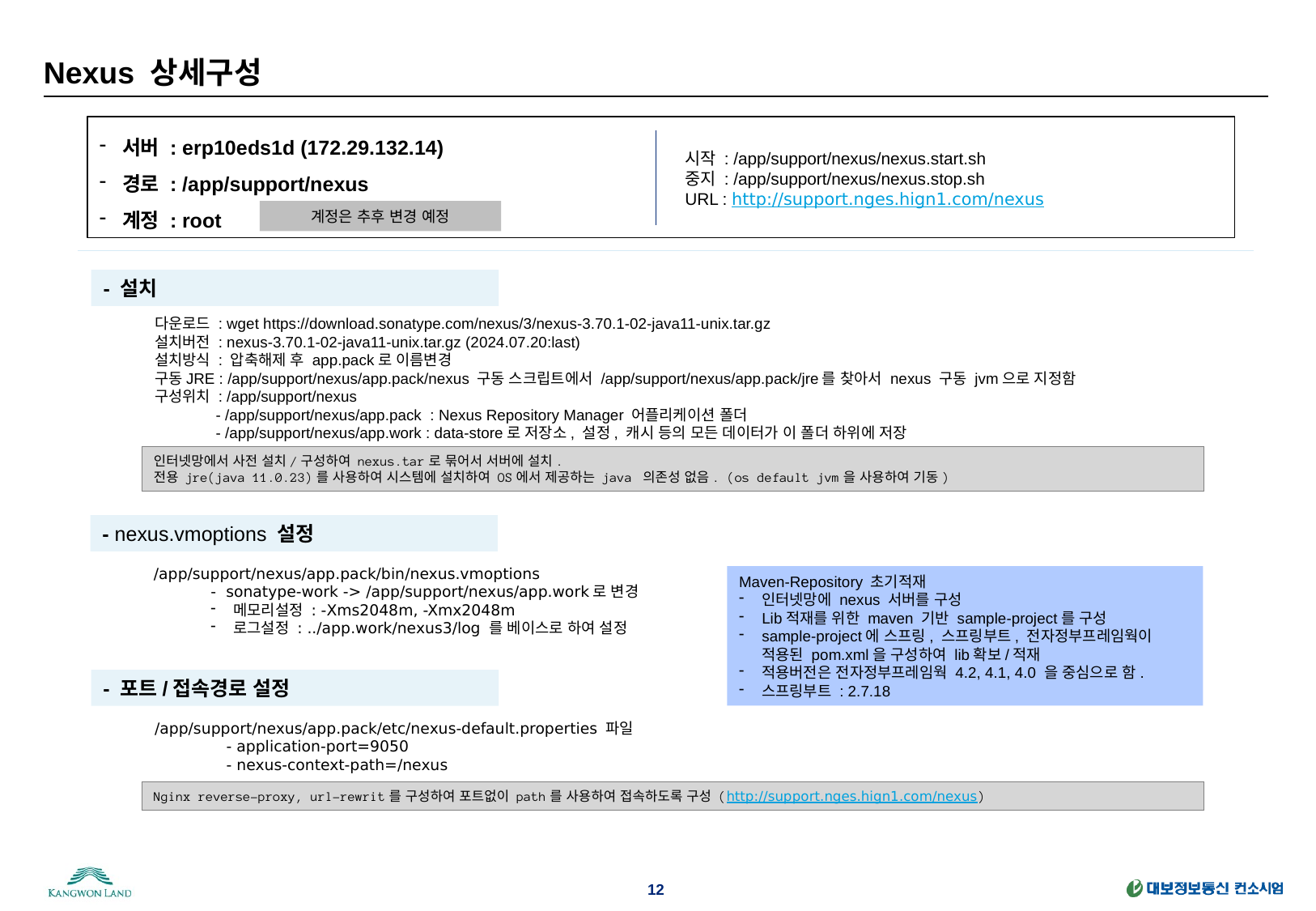

# Nexus 상세구성
서버 : erp10eds1d (172.29.132.14)
경로 : /app/support/nexus
계정 : root
시작 : /app/support/nexus/nexus.start.sh
중지 : /app/support/nexus/nexus.stop.sh
URL : http://support.nges.hign1.com/nexus
계정은 추후 변경 예정
- 설치
다운로드 : wget https://download.sonatype.com/nexus/3/nexus-3.70.1-02-java11-unix.tar.gz
설치버전 : nexus-3.70.1-02-java11-unix.tar.gz (2024.07.20:last)
설치방식 : 압축해제 후 app.pack로 이름변경
구동JRE : /app/support/nexus/app.pack/nexus 구동 스크립트에서 /app/support/nexus/app.pack/jre를 찾아서 nexus 구동 jvm으로 지정함
구성위치 : /app/support/nexus
 - /app/support/nexus/app.pack  : Nexus Repository Manager 어플리케이션 폴더
 - /app/support/nexus/app.work : data-store로 저장소, 설정, 캐시 등의 모든 데이터가 이 폴더 하위에 저장
인터넷망에서 사전 설치/구성하여 nexus.tar로 묶어서 서버에 설치.
전용 jre(java 11.0.23)를 사용하여 시스템에 설치하여 OS에서 제공하는 java 의존성 없음. (os default jvm을 사용하여 기동)
- nexus.vmoptions 설정
/app/support/nexus/app.pack/bin/nexus.vmoptions
-  sonatype-work -> /app/support/nexus/app.work로 변경
메모리설정 : -Xms2048m, -Xmx2048m
로그설정 : ../app.work/nexus3/log 를 베이스로 하여 설정
Maven-Repository 초기적재
인터넷망에 nexus 서버를 구성
Lib적재를 위한 maven 기반 sample-project를 구성
sample-project에 스프링, 스프링부트, 전자정부프레임웍이 적용된 pom.xml을 구성하여 lib확보/적재
적용버전은 전자정부프레임웍 4.2, 4.1, 4.0 을 중심으로 함.
스프링부트 : 2.7.18
- 포트/접속경로 설정
/app/support/nexus/app.pack/etc/nexus-default.properties 파일
   - application-port=9050
   - nexus-context-path=/nexus
Nginx reverse-proxy, url-rewrit를 구성하여 포트없이 path를 사용하여 접속하도록 구성 (http://support.nges.hign1.com/nexus)
12